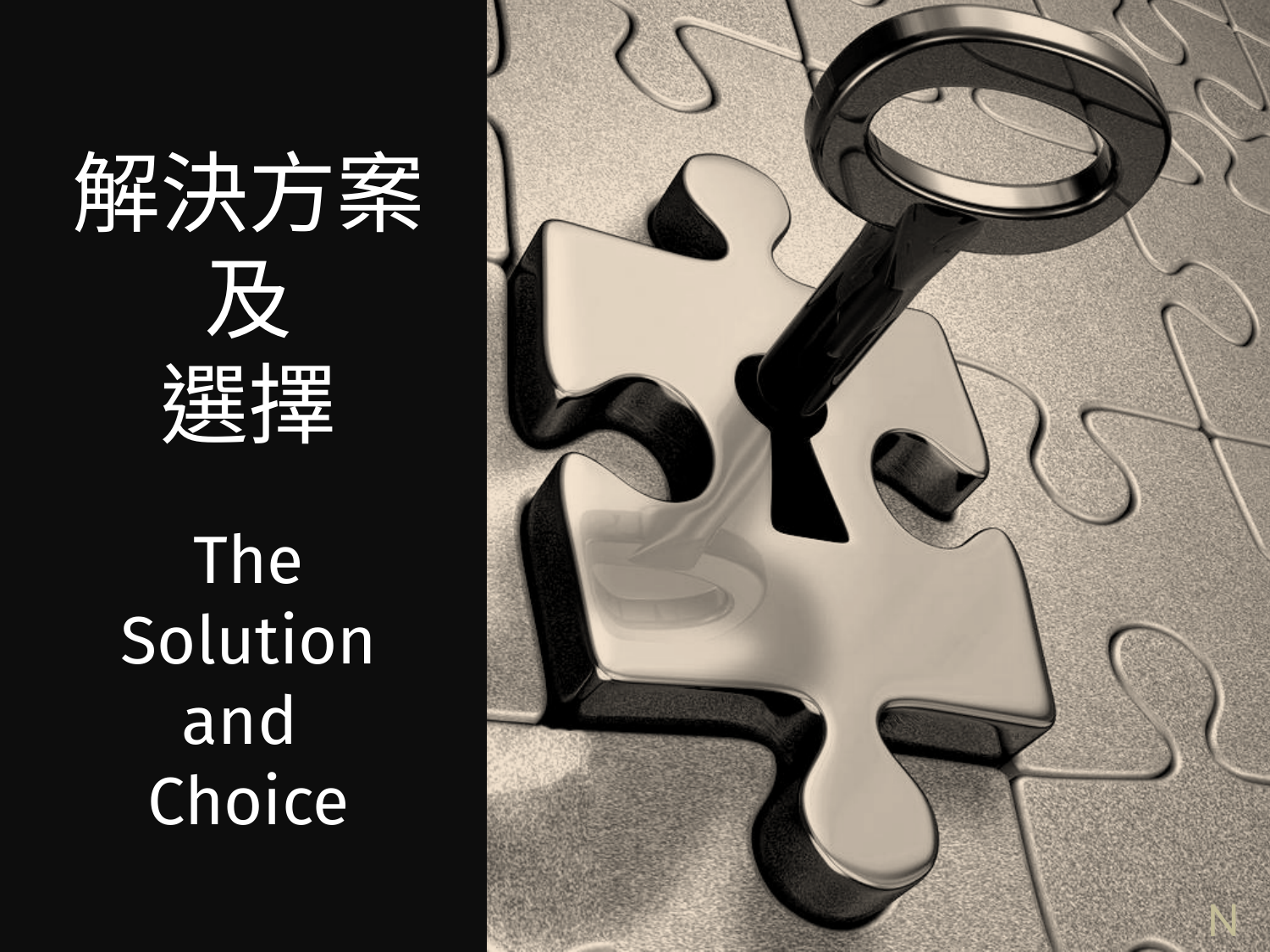

解決方案及
選擇
# The Solution and Choice
N